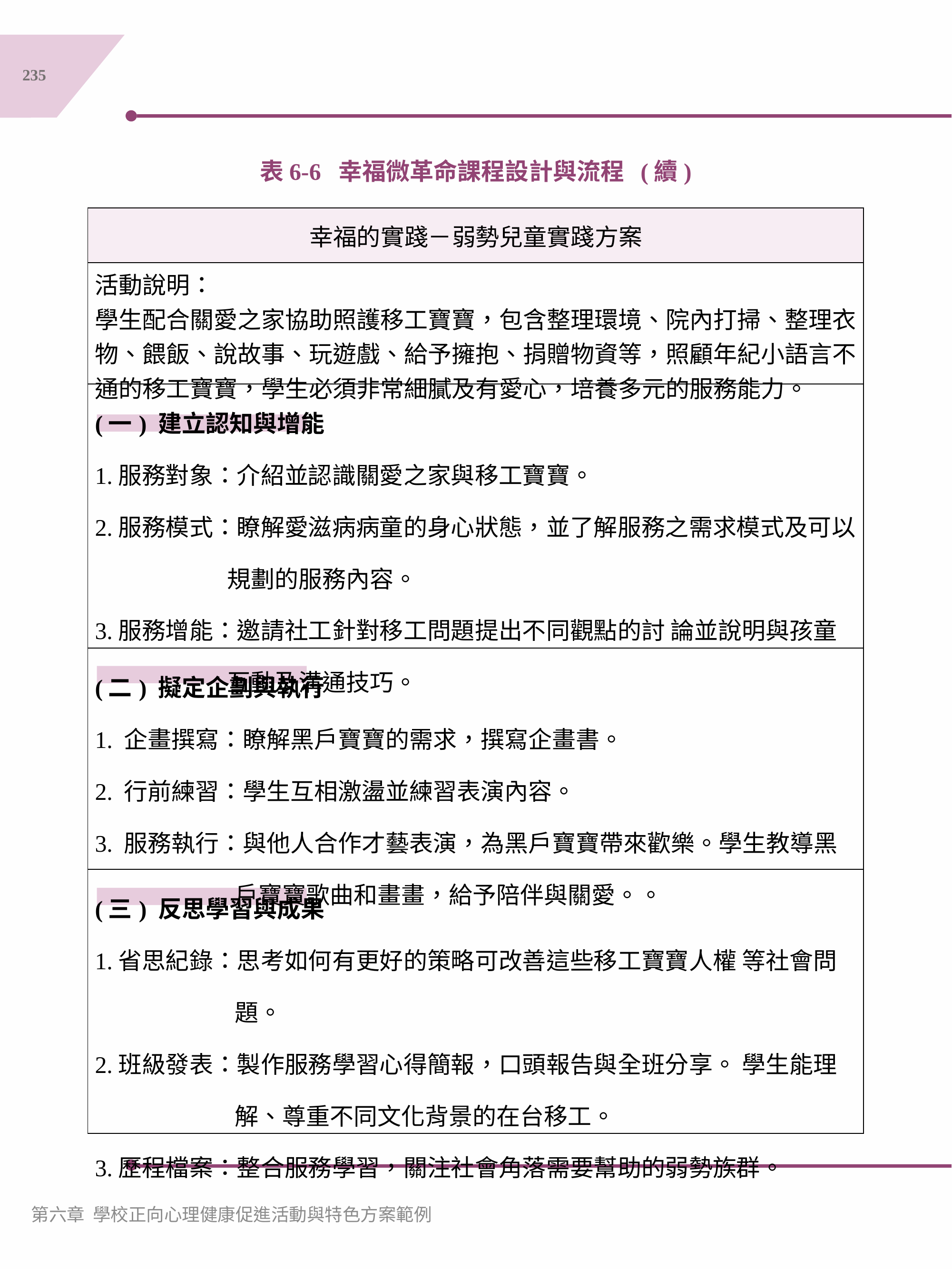

235
表6-6  幸福微革命課程設計與流程  (續)
| 幸福的實踐－弱勢兒童實踐方案 |
| --- |
| 活動說明： 學生配合關愛之家協助照護移工寶寶，包含整理環境、院內打掃、整理衣物、餵飯、說故事、玩遊戲、給予擁抱、捐贈物資等，照顧年紀小語言不通的移工寶寶，學生必須非常細膩及有愛心，培養多元的服務能力。 |
| (一) 建立認知與增能 1.服務對象：介紹並認識關愛之家與移工寶寶。 2.服務模式：瞭解愛滋病病童的身心狀態，並了解服務之需求模式及可以規劃的服務內容。 3.服務增能：邀請社工針對移工問題提出不同觀點的討 論並說明與孩童互動及溝通技巧。 |
| (二) 擬定企劃與執行 1. 企畫撰寫：瞭解黑戶寶寶的需求，撰寫企畫書。 2. 行前練習：學生互相激盪並練習表演內容。 3. 服務執行：與他人合作才藝表演，為黑戶寶寶帶來歡樂。學生教導黑戶寶寶歌曲和畫畫，給予陪伴與關愛。。 |
| (三) 反思學習與成果 1.省思紀錄：思考如何有更好的策略可改善這些移工寶寶人權 等社會問題。 2.班級發表：製作服務學習心得簡報，口頭報告與全班分享。 學生能理解、尊重不同文化背景的在台移工。 3.歷程檔案：整合服務學習，關注社會角落需要幫助的弱勢族群。 |

第六章  學校正向心理健康促進活動與特色方案範例